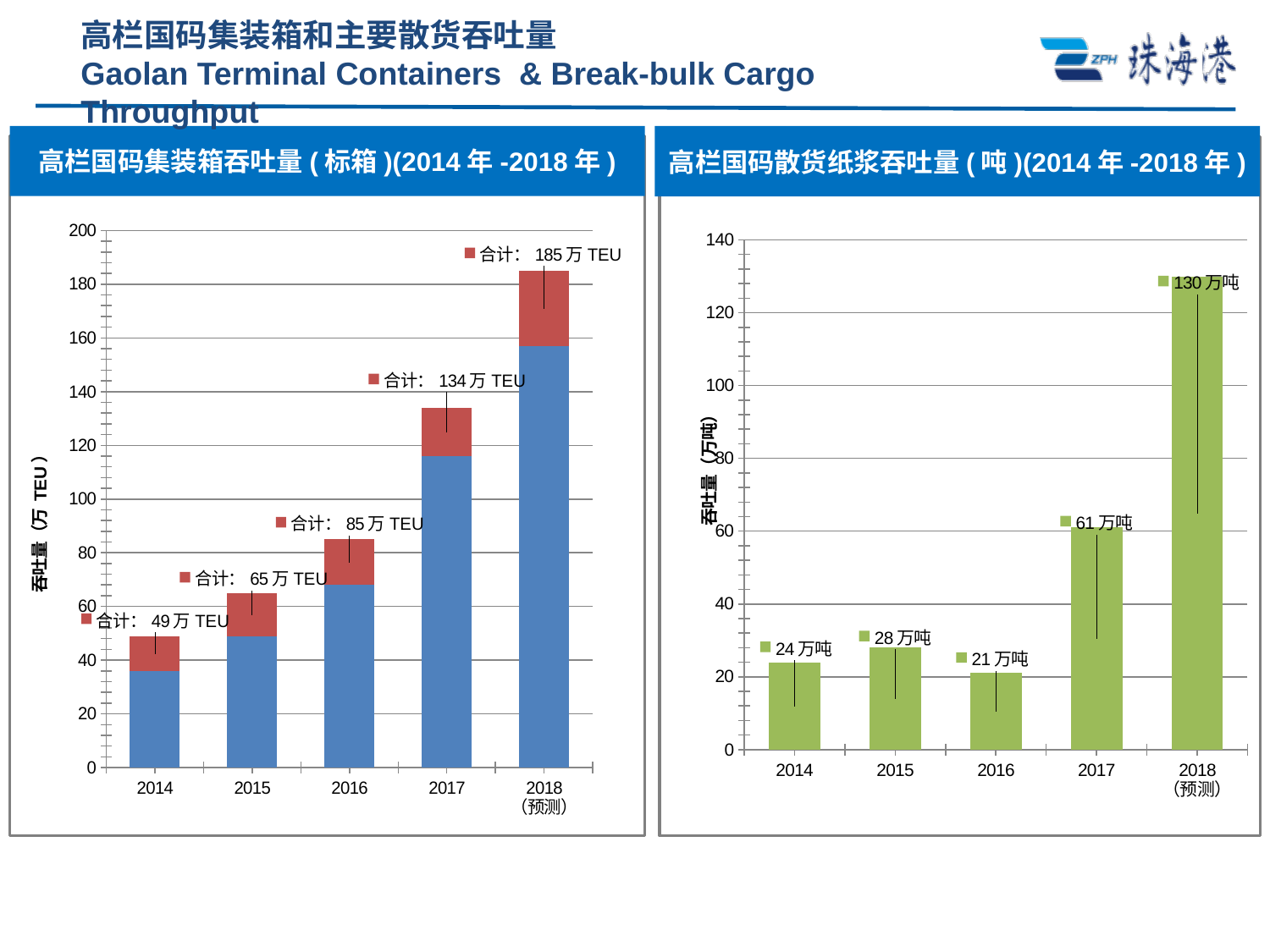

高栏国码集装箱和主要散货吞吐量
Gaolan Terminal Containers  & Break-bulk Cargo Throughput
高栏国码集装箱吞吐量(标箱)(2014年-2018年)
高栏国码散货纸浆吞吐量(吨)(2014年-2018年)

### Chart

| Category | 吞吐量(万TEU)
-内贸 | 吞吐量(万TEU)
-外贸 |
|---|---|---|
| 2014 | 36.0 | 13.0 |
| 2015 | 49.0 | 16.0 |
| 2016 | 68.0 | 17.0 |
| 2017 | 116.0 | 18.0 |
| 2018
（预测） | 157.0 | 28.0 |

### Chart

| Category | 纸浆吞吐量(万吨) |
|---|---|
| 2014 | 24.0 |
| 2015 | 28.0 |
| 2016 | 21.0 |
| 2017 | 61.0 |
| 2018
（预测） | 130.0 |